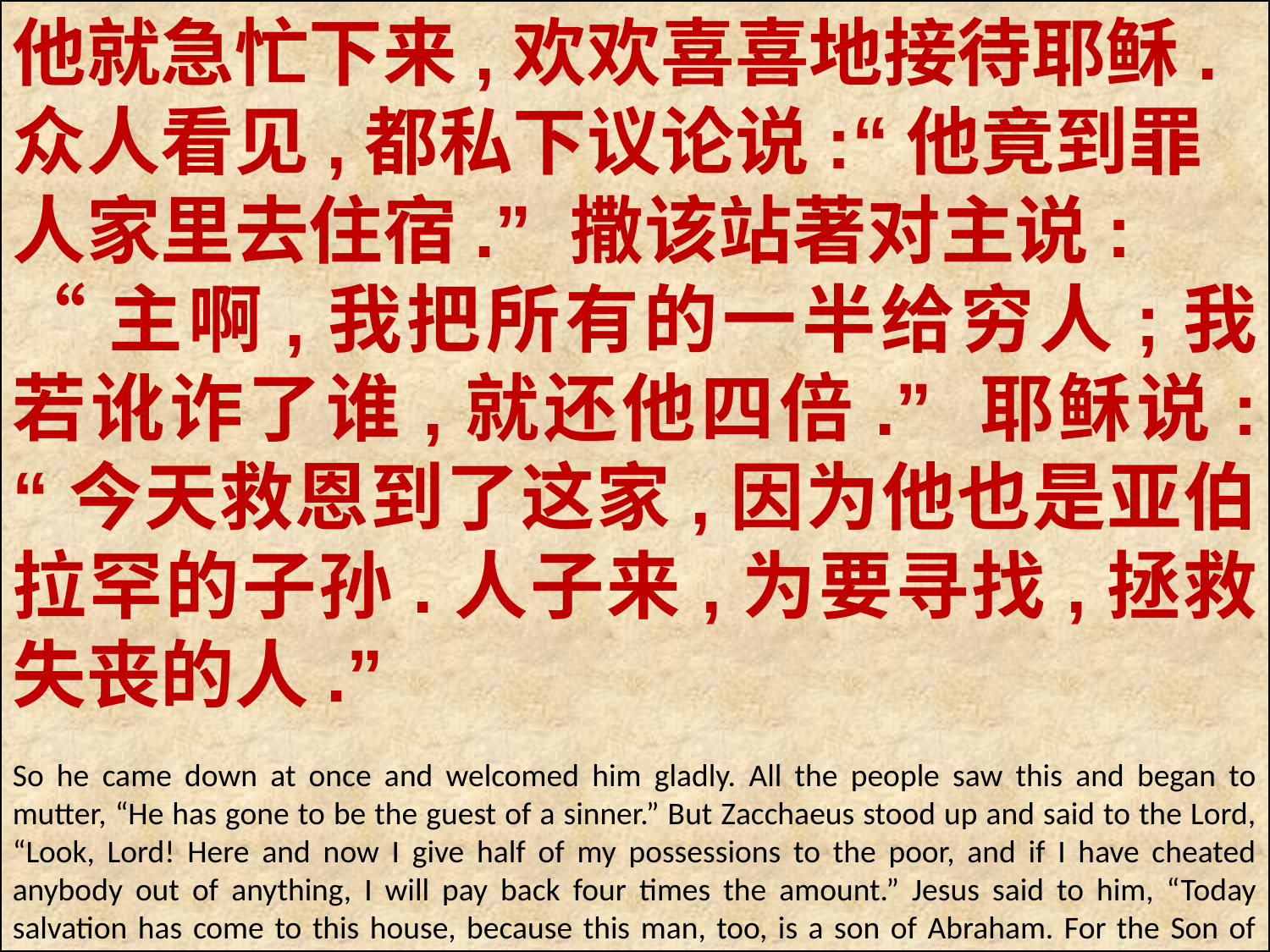

他就急忙下来,欢欢喜喜地接待耶稣.
众人看见,都私下议论说:“他竟到罪
人家里去住宿.” 撒该站著对主说:
“主啊,我把所有的一半给穷人;我若讹诈了谁,就还他四倍.” 耶稣说: “今天救恩到了这家,因为他也是亚伯拉罕的子孙.人子来,为要寻找,拯救失丧的人.”

So he came down at once and welcomed him gladly. All the people saw this and began to mutter, “He has gone to be the guest of a sinner.” But Zacchaeus stood up and said to the Lord, “Look, Lord! Here and now I give half of my possessions to the poor, and if I have cheated anybody out of anything, I will pay back four times the amount.” Jesus said to him, “Today salvation has come to this house, because this man, too, is a son of Abraham. For the Son of Man came to seek and to save the lost.”